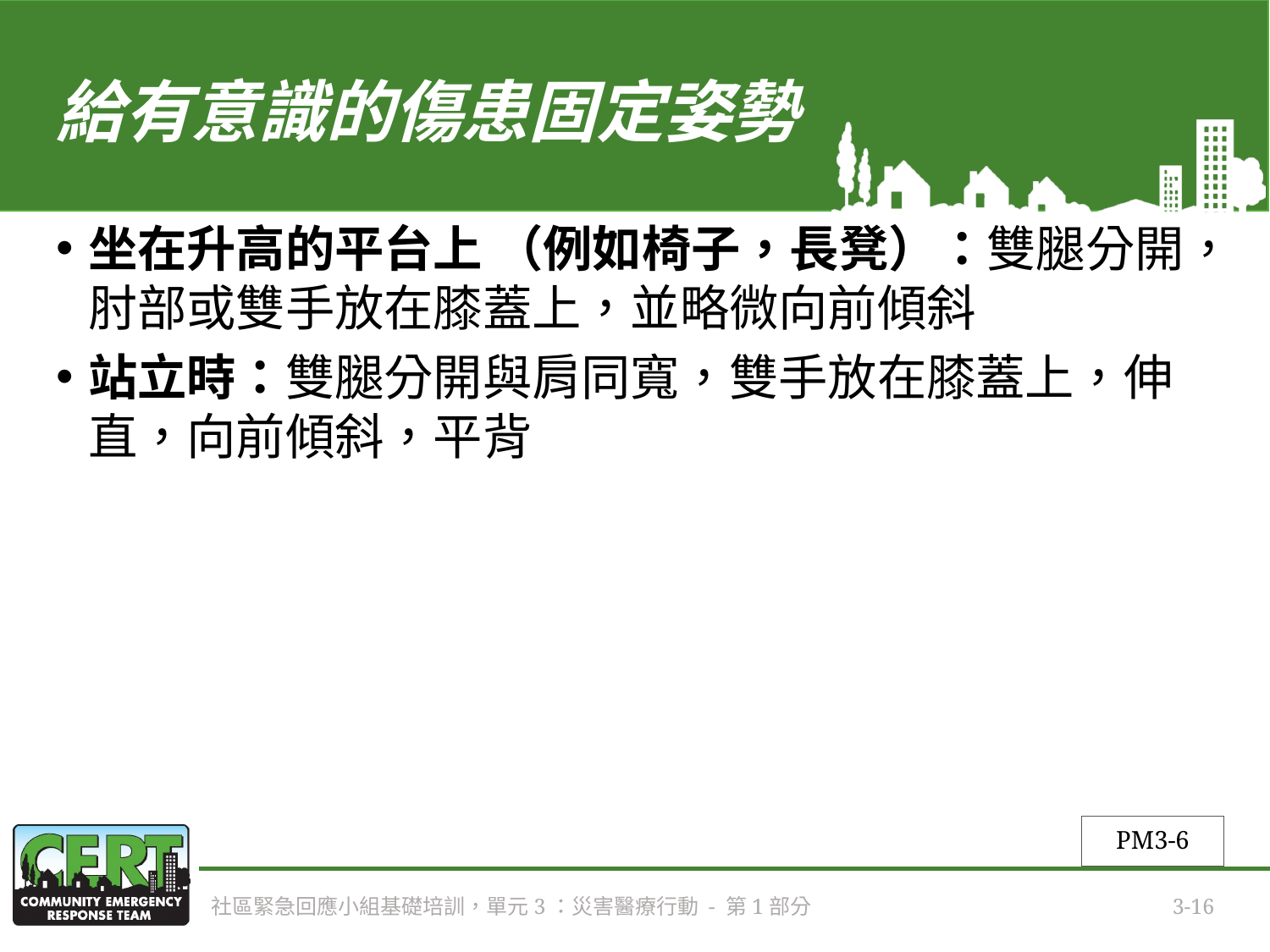

# 給有意識的傷患固定姿勢
坐在升高的平台上 （例如椅子，長凳）：雙腿分開，肘部或雙手放在膝蓋上，並略微向前傾斜
站立時：雙腿分開與肩同寬，雙手放在膝蓋上，伸直，向前傾斜，平背
PM3-6
社區緊急回應小組基礎培訓，單元3：災害醫療行動 - 第1部分
3-16